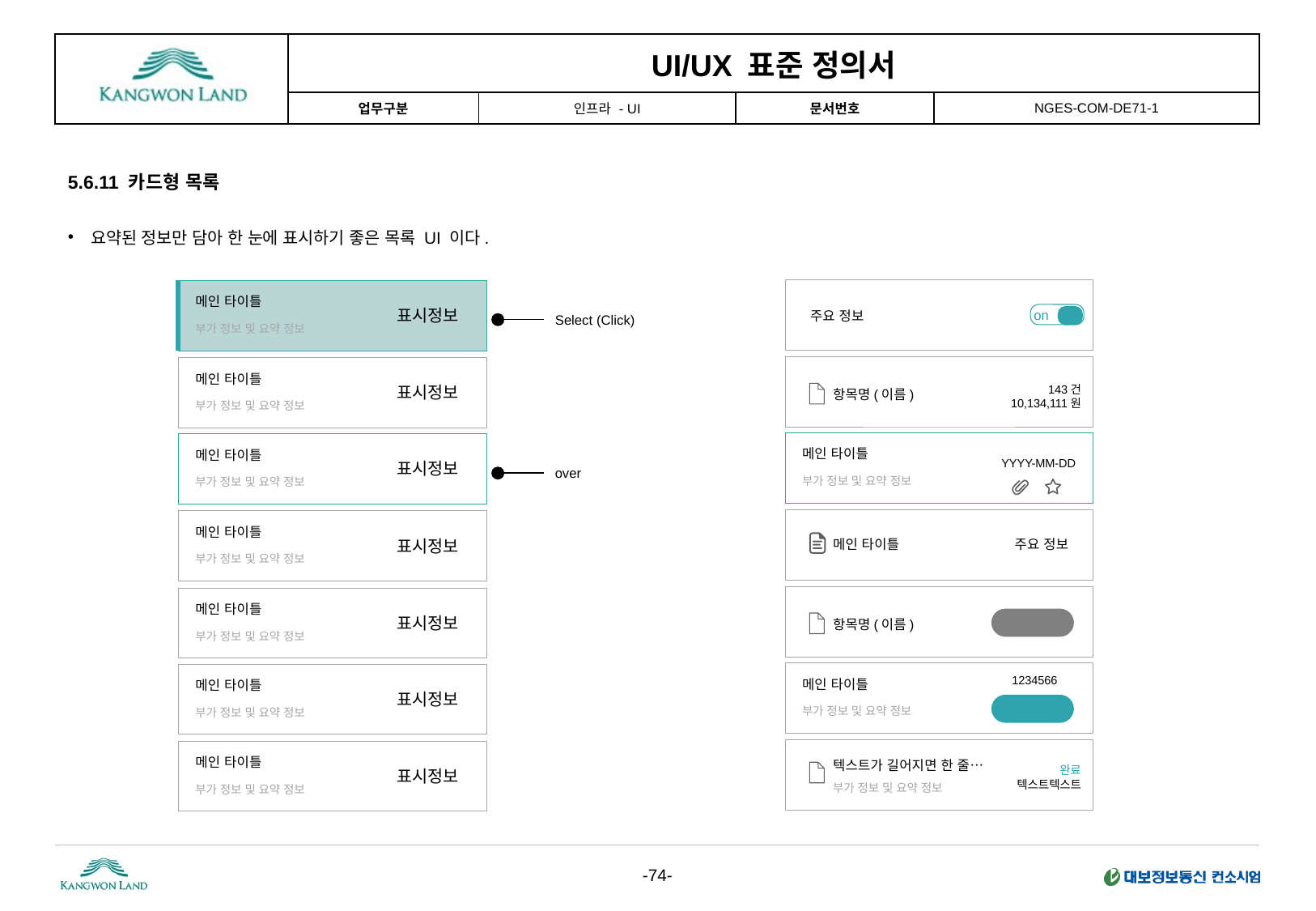

5.6.11 카드형 목록
요약된 정보만 담아 한 눈에 표시하기 좋은 목록 UI 이다.

메인 타이틀
표시정보
주요 정보
on

Select (Click)

부가 정보 및 요약 정보

메인 타이틀
143건
10,134,111원
표시정보
항목명(이름)

부가 정보 및 요약 정보

메인 타이틀
메인 타이틀
YYYY-MM-DD
표시정보
over

부가 정보 및 요약 정보
부가 정보 및 요약 정보

메인 타이틀
표시정보
주요 정보
메인 타이틀

부가 정보 및 요약 정보

메인 타이틀
표시정보
TAG
항목명(이름)

부가 정보 및 요약 정보

1234566
메인 타이틀
메인 타이틀
표시정보
TAG
부가 정보 및 요약 정보
부가 정보 및 요약 정보

메인 타이틀
완료
텍스트텍스트
텍스트가 길어지면 한 줄…
표시정보

부가 정보 및 요약 정보
부가 정보 및 요약 정보